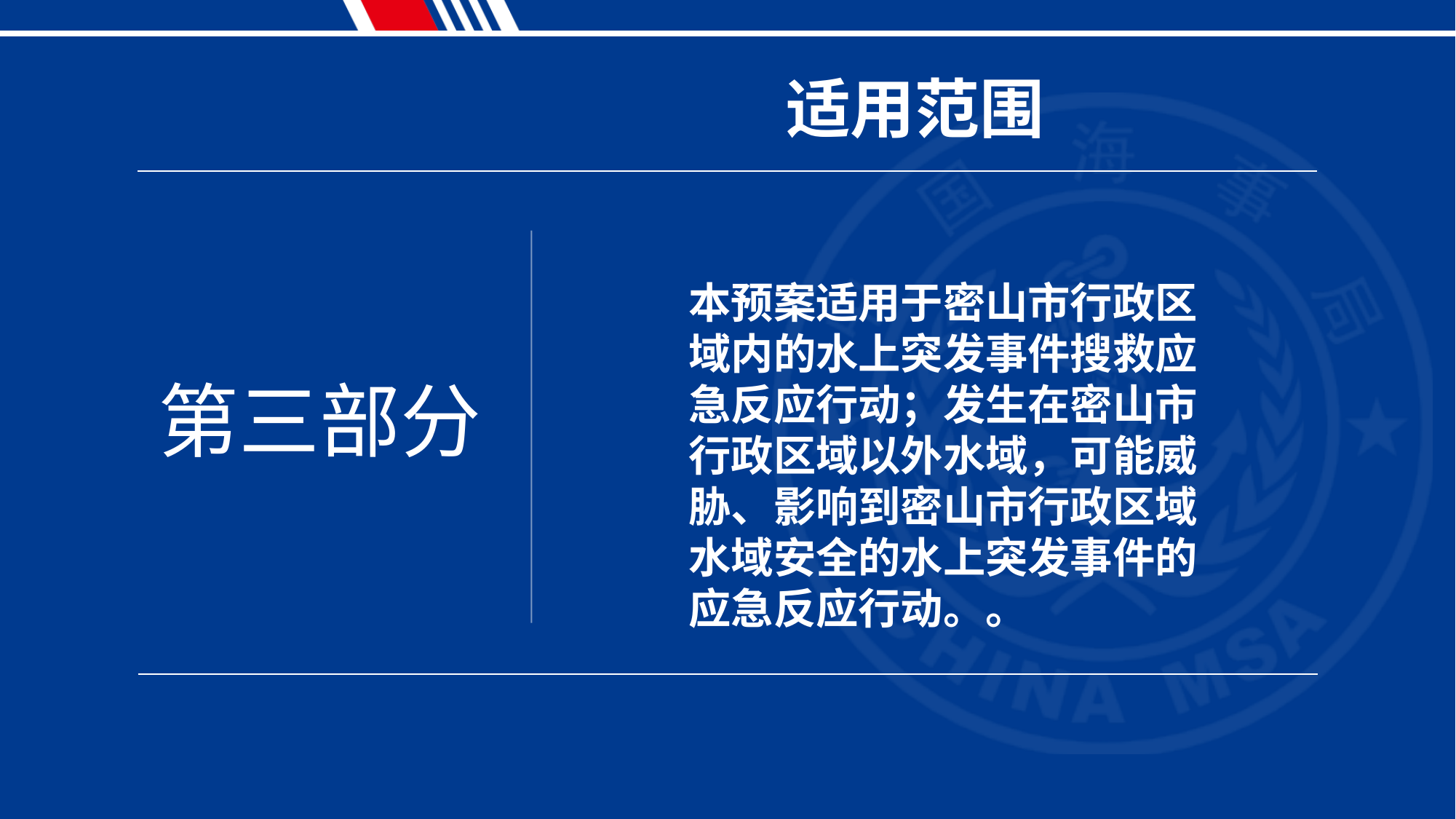

适用范围
本预案适用于密山市行政区域内的水上突发事件搜救应急反应行动；发生在密山市行政区域以外水域，可能威胁、影响到密山市行政区域水域安全的水上突发事件的应急反应行动。。
第三部分